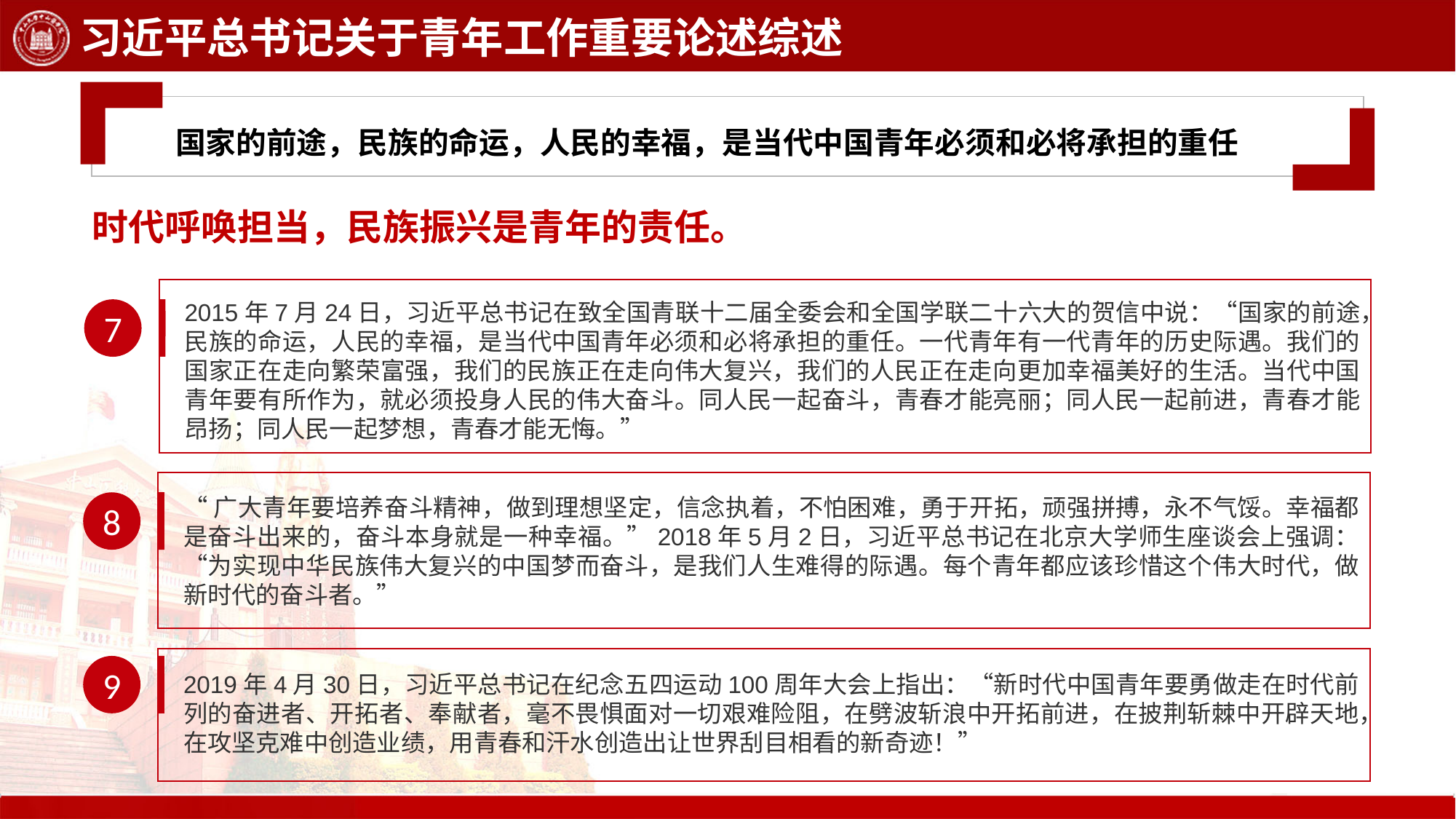

习近平总书记关于青年工作重要论述综述

国家的前途，民族的命运，人民的幸福，是当代中国青年必须和必将承担的重任
时代呼唤担当，民族振兴是青年的责任。

7

2015年7月24日，习近平总书记在致全国青联十二届全委会和全国学联二十六大的贺信中说：“国家的前途，民族的命运，人民的幸福，是当代中国青年必须和必将承担的重任。一代青年有一代青年的历史际遇。我们的国家正在走向繁荣富强，我们的民族正在走向伟大复兴，我们的人民正在走向更加幸福美好的生活。当代中国青年要有所作为，就必须投身人民的伟大奋斗。同人民一起奋斗，青春才能亮丽；同人民一起前进，青春才能昂扬；同人民一起梦想，青春才能无悔。”

8

“广大青年要培养奋斗精神，做到理想坚定，信念执着，不怕困难，勇于开拓，顽强拼搏，永不气馁。幸福都是奋斗出来的，奋斗本身就是一种幸福。”2018年5月2日，习近平总书记在北京大学师生座谈会上强调：“为实现中华民族伟大复兴的中国梦而奋斗，是我们人生难得的际遇。每个青年都应该珍惜这个伟大时代，做新时代的奋斗者。”

9

2019年4月30日，习近平总书记在纪念五四运动100周年大会上指出：“新时代中国青年要勇做走在时代前列的奋进者、开拓者、奉献者，毫不畏惧面对一切艰难险阻，在劈波斩浪中开拓前进，在披荆斩棘中开辟天地，在攻坚克难中创造业绩，用青春和汗水创造出让世界刮目相看的新奇迹！”